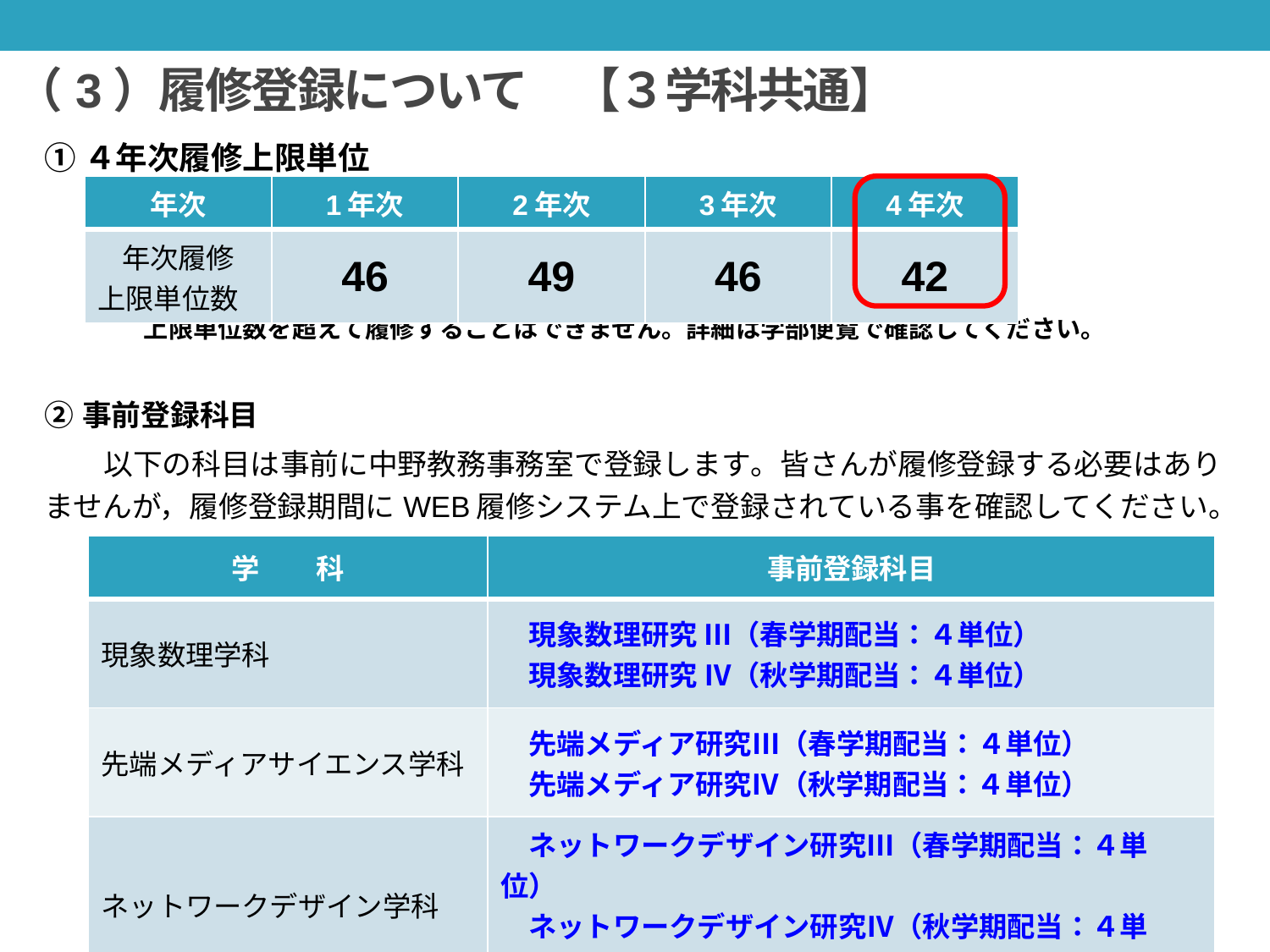

（3）履修登録について　【３学科共通】
①４年次履修上限単位

　　　　上限単位数を超えて履修することはできません。詳細は学部便覧で確認してください。
| 年次 | 1年次 | 2年次 | 3年次 | 4年次 |
| --- | --- | --- | --- | --- |
| 年次履修 上限単位数 | 46 | 49 | 46 | 42 |

②事前登録科目
　　以下の科目は事前に中野教務事務室で登録します。皆さんが履修登録する必要はありませんが，履修登録期間にWEB履修システム上で登録されている事を確認してください。
| 学　　科 | 事前登録科目 |
| --- | --- |
| 現象数理学科 | 現象数理研究 Ⅲ（春学期配当：４単位） 　現象数理研究 Ⅳ（秋学期配当：４単位） |
| 先端メディアサイエンス学科 | 先端メディア研究Ⅲ（春学期配当：４単位） 　先端メディア研究Ⅳ（秋学期配当：４単位） |
| ネットワークデザイン学科 | ネットワークデザイン研究Ⅲ（春学期配当：４単位） 　ネットワークデザイン研究Ⅳ（秋学期配当：４単位） |